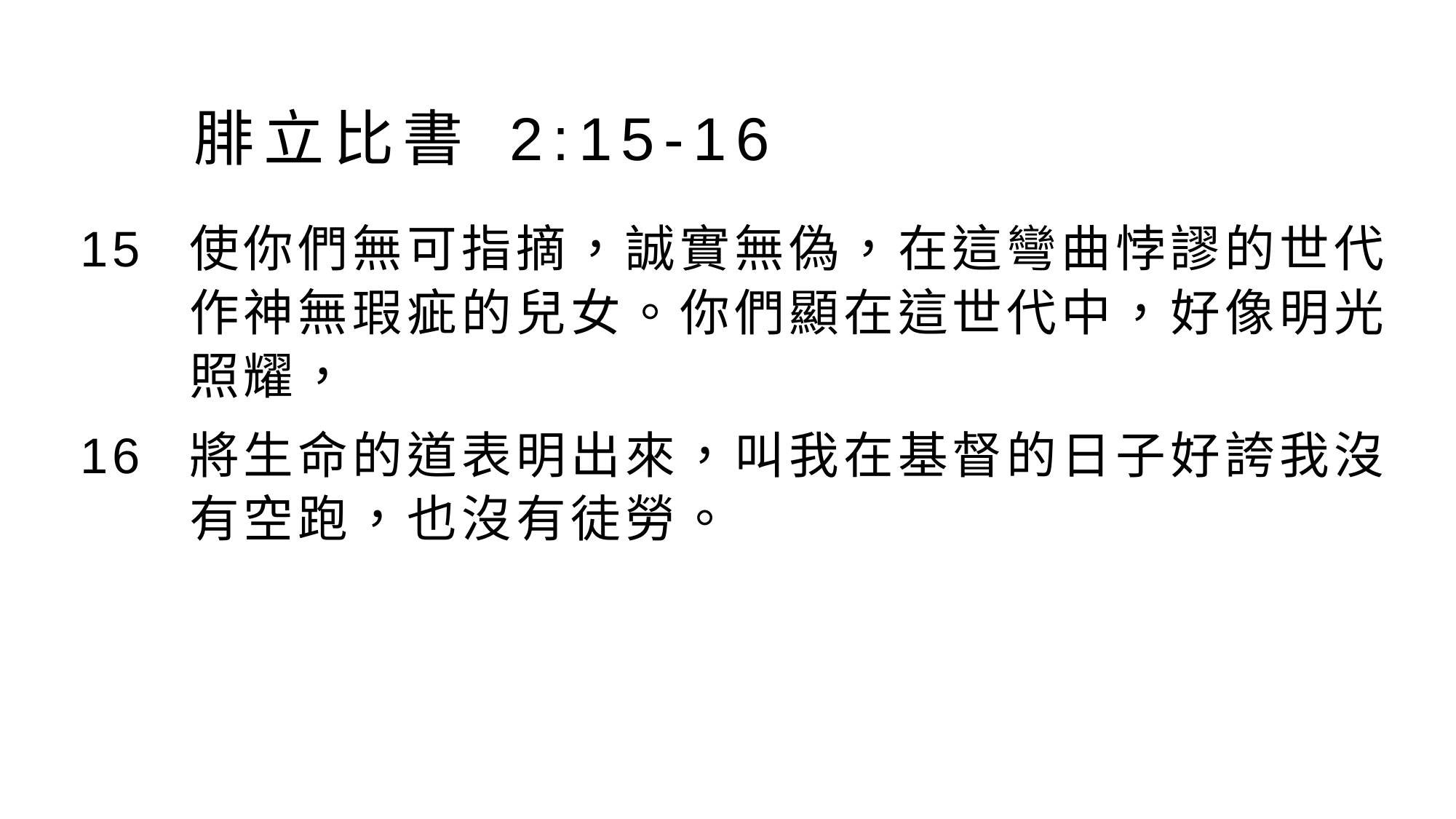

# 腓立比書 2:15-16
15	使你們無可指摘，誠實無偽，在這彎曲悖謬的世代	作神無瑕疵的兒女。你們顯在這世代中，好像明光	照耀，
16	將生命的道表明出來，叫我在基督的日子好誇我沒	有空跑，也沒有徒勞。